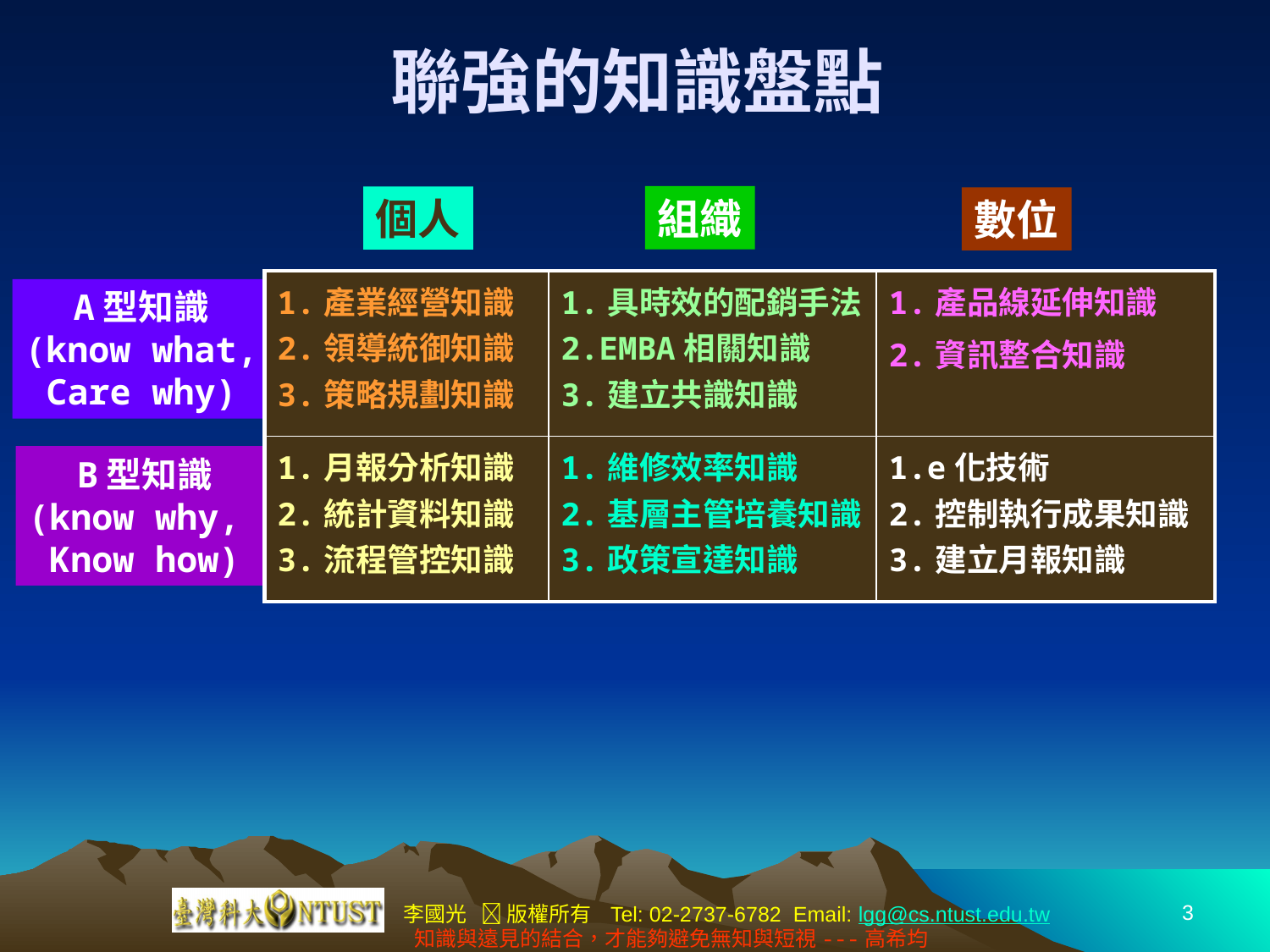

# 聯強的知識盤點
組織
個人
數位
| 1.產業經營知識 2.領導統御知識 3.策略規劃知識 | 1.具時效的配銷手法 2.EMBA相關知識 3.建立共識知識 | 1.產品線延伸知識 2.資訊整合知識 |
| --- | --- | --- |
| 1.月報分析知識 2.統計資料知識 3.流程管控知識 | 1.維修效率知識 2.基層主管培養知識 3.政策宣達知識 | 1.e化技術 2.控制執行成果知識 3.建立月報知識 |
A型知識
(know what,
Care why)
B型知識
(know why,
Know how)
3